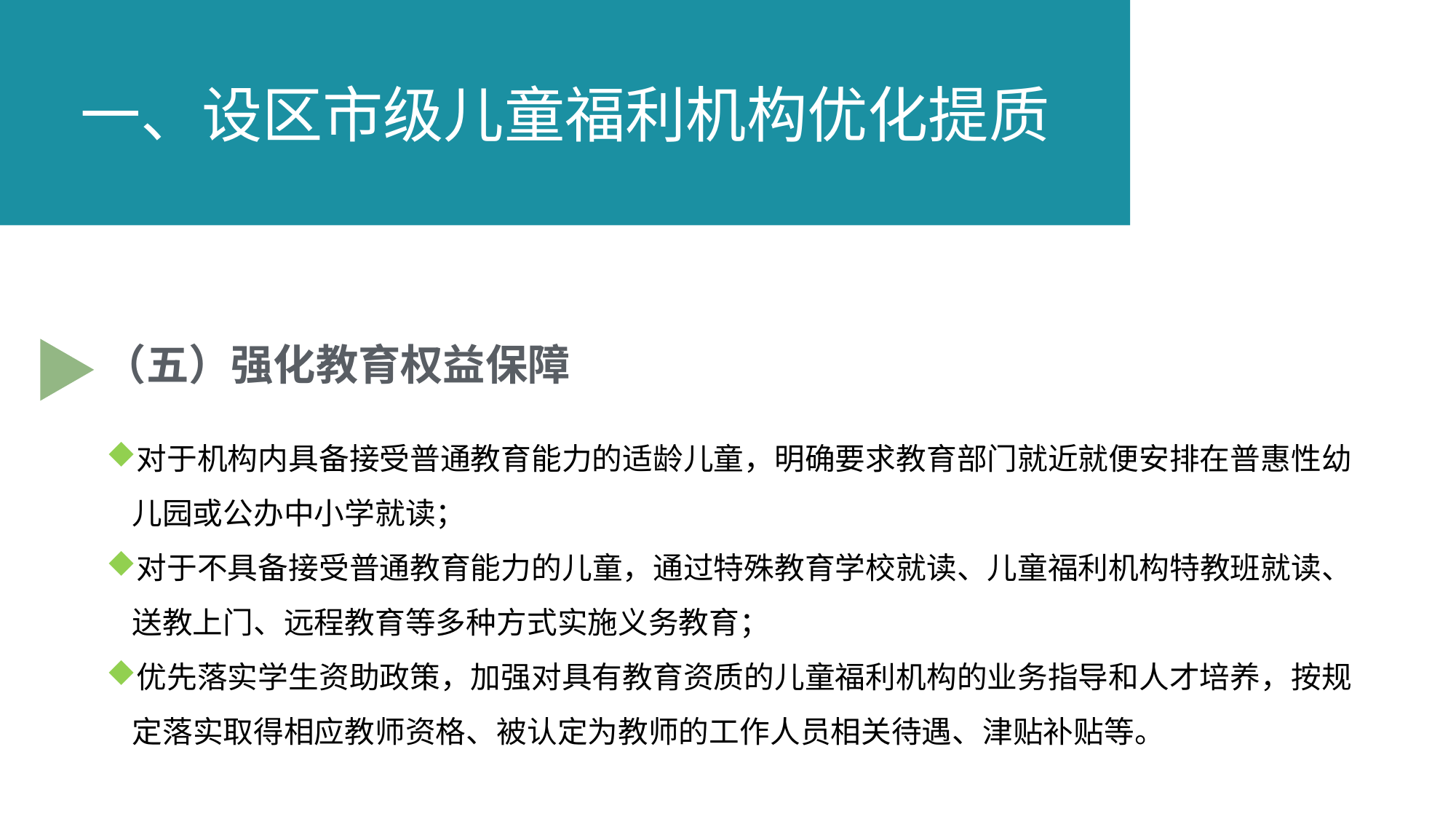

一、设区市级儿童福利机构优化提质
目录
（五）强化教育权益保障

对于机构内具备接受普通教育能力的适龄儿童，明确要求教育部门就近就便安排在普惠性幼儿园或公办中小学就读；
对于不具备接受普通教育能力的儿童，通过特殊教育学校就读、儿童福利机构特教班就读、送教上门、远程教育等多种方式实施义务教育；
优先落实学生资助政策，加强对具有教育资质的儿童福利机构的业务指导和人才培养，按规定落实取得相应教师资格、被认定为教师的工作人员相关待遇、津贴补贴等。